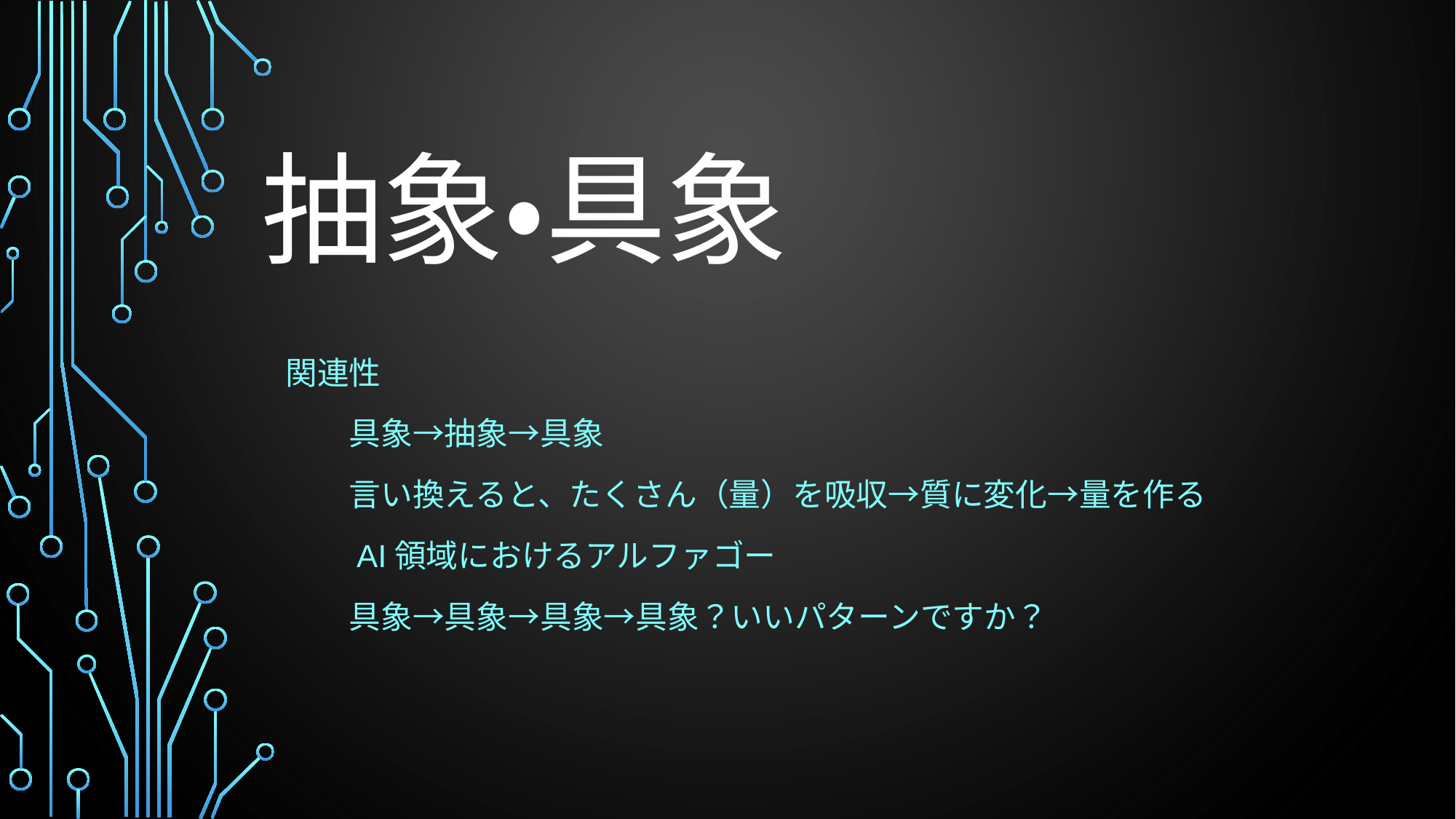

# 抽象・具象
関連性
　　具象→抽象→具象
　　言い換えると、たくさん（量）を吸収→質に変化→量を作る
　　AI領域におけるアルファゴー
　　具象→具象→具象→具象？いいパターンですか？